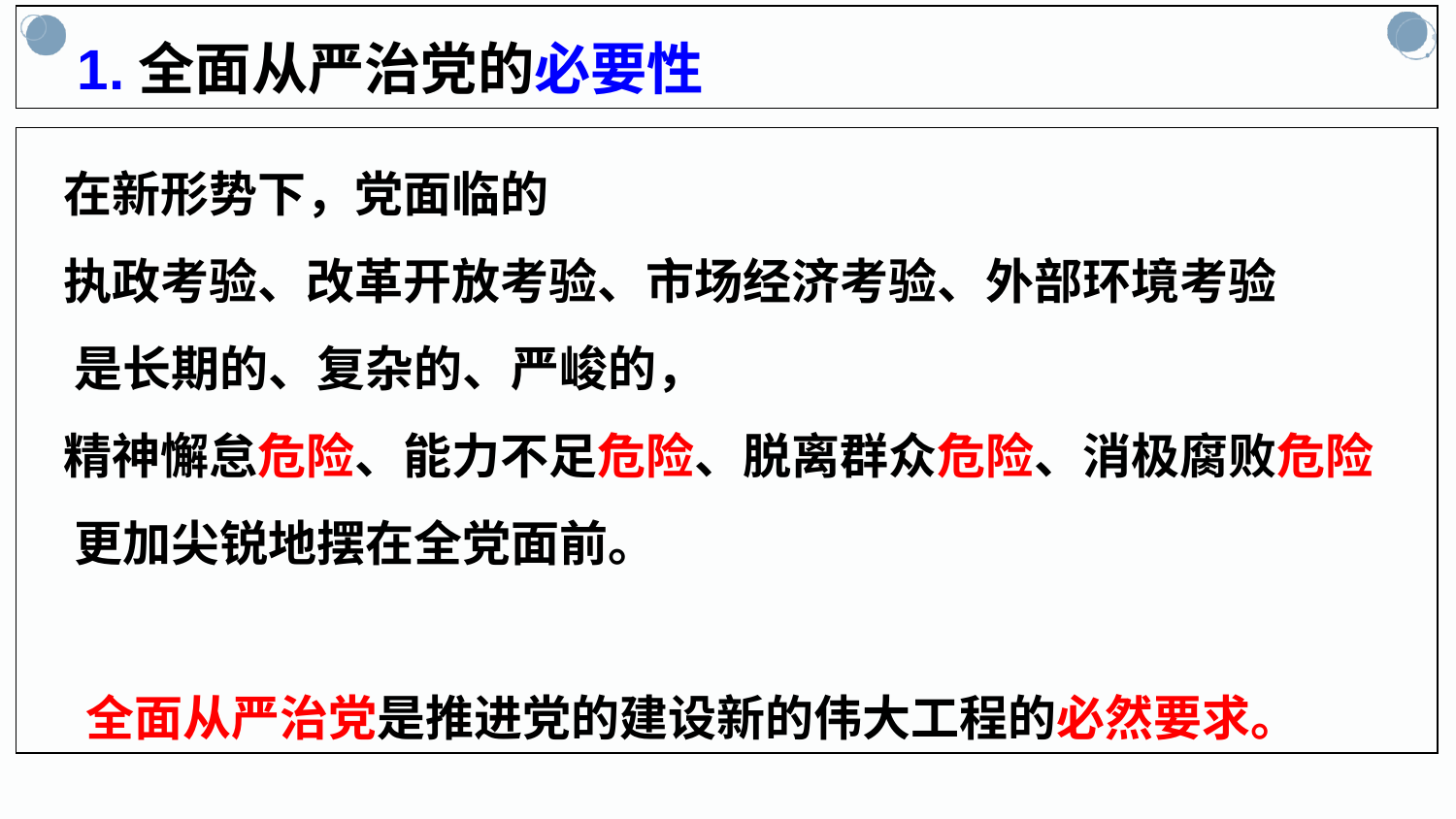

1.全面从严治党的必要性
  在新形势下，党面临的
  执政考验、改革开放考验、市场经济考验、外部环境考验
   是长期的、复杂的、严峻的，
  精神懈怠危险、能力不足危险、脱离群众危险、消极腐败危险
   更加尖锐地摆在全党面前。

    全面从严治党是推进党的建设新的伟大工程的必然要求。